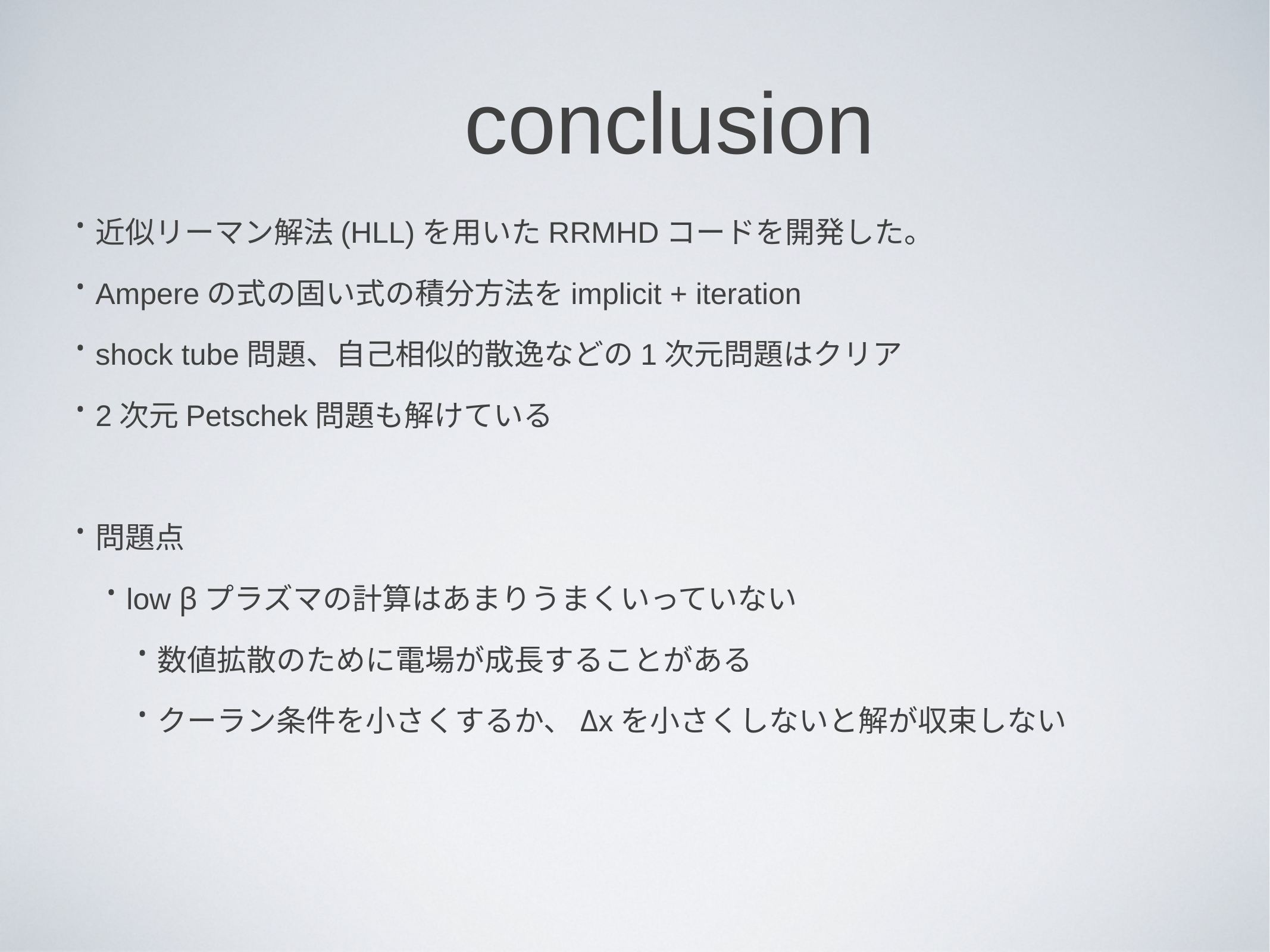

# conclusion
近似リーマン解法(HLL)を用いたRRMHDコードを開発した。
Ampereの式の固い式の積分方法をimplicit + iteration
shock tube問題、自己相似的散逸などの1次元問題はクリア
2次元Petschek問題も解けている

問題点
low βプラズマの計算はあまりうまくいっていない
数値拡散のために電場が成長することがある
クーラン条件を小さくするか、Δxを小さくしないと解が収束しない